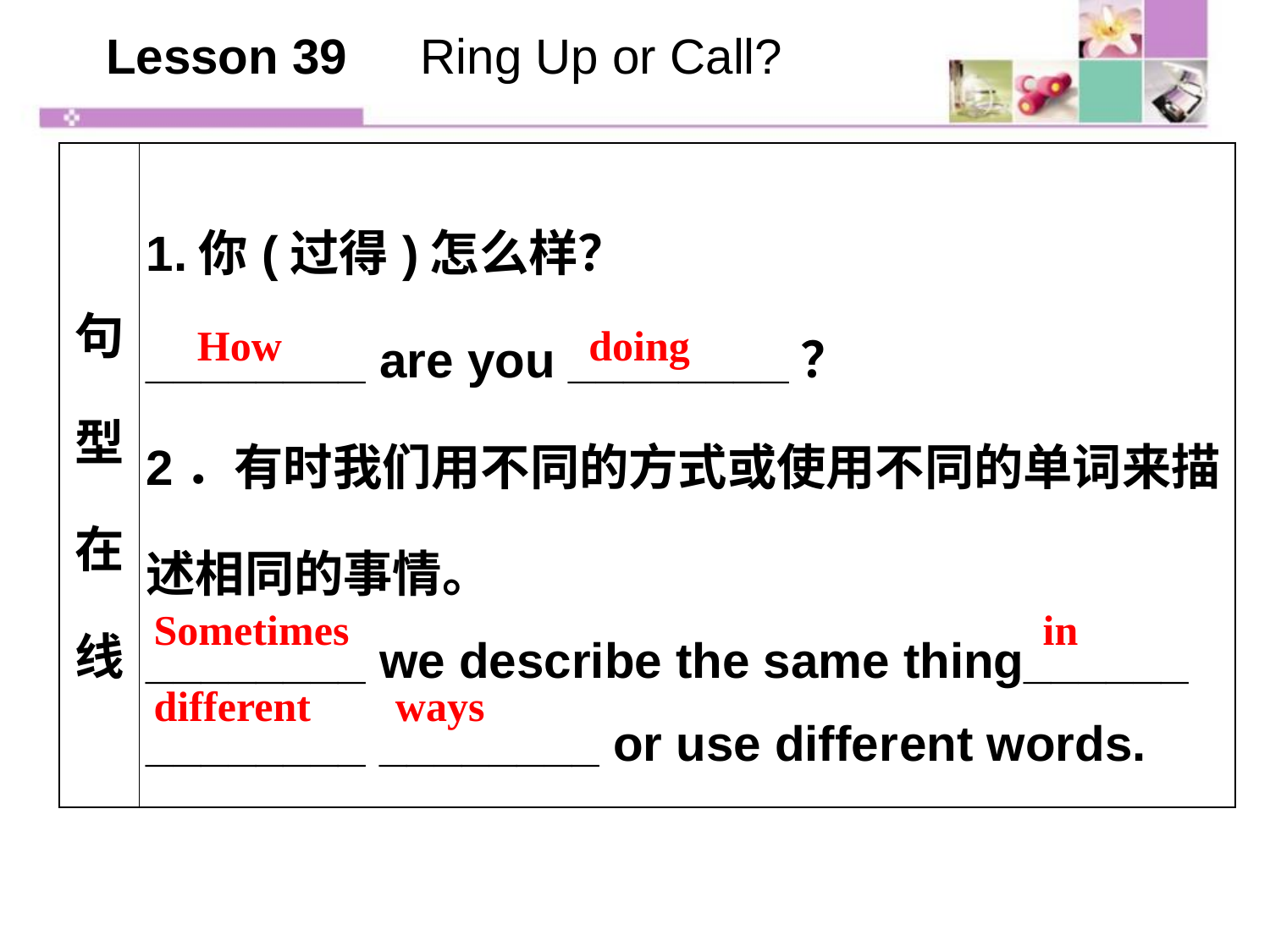

Lesson 39　Ring Up or Call?
| 句型在线 | 1.你(过得)怎么样？ \_\_\_\_\_\_\_\_ are you \_\_\_\_\_\_\_\_？ 2．有时我们用不同的方式或使用不同的单词来描述相同的事情。 \_\_\_\_\_\_\_\_ we describe the same thing\_\_\_\_\_\_ \_\_\_\_\_\_\_\_ \_\_\_\_\_\_\_\_ or use differ­ent words. |
| --- | --- |
How 			 doing
Sometimes					 	in different        ways